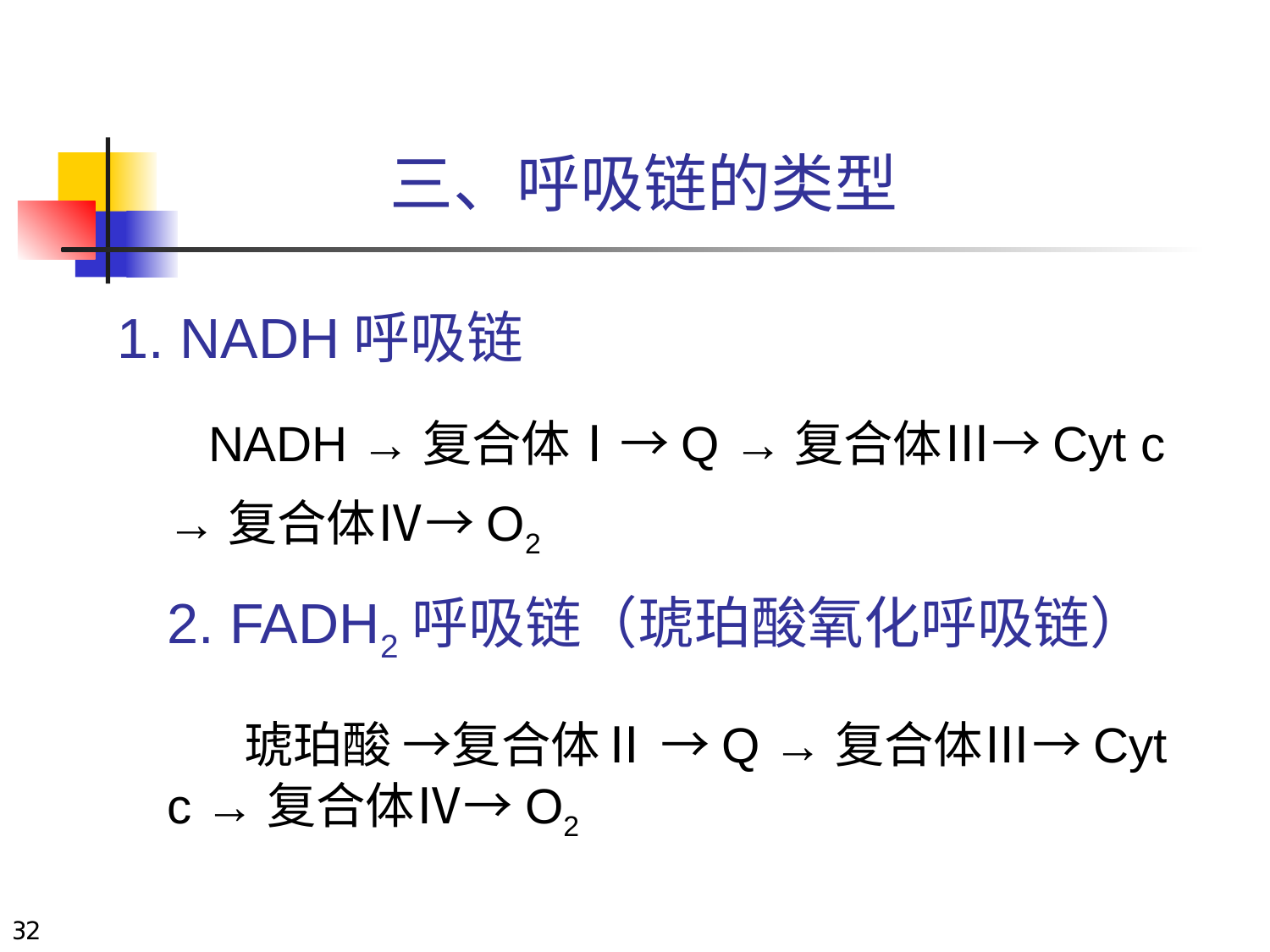

# 三、呼吸链的类型
1. NADH呼吸链
   NADH →复合体Ⅰ→Q →复合体Ⅲ→Cyt c →复合体Ⅳ→O2
2. FADH2呼吸链（琥珀酸氧化呼吸链）
     琥珀酸 →复合体Ⅱ →Q →复合体Ⅲ→Cyt c →复合体Ⅳ→O2
32